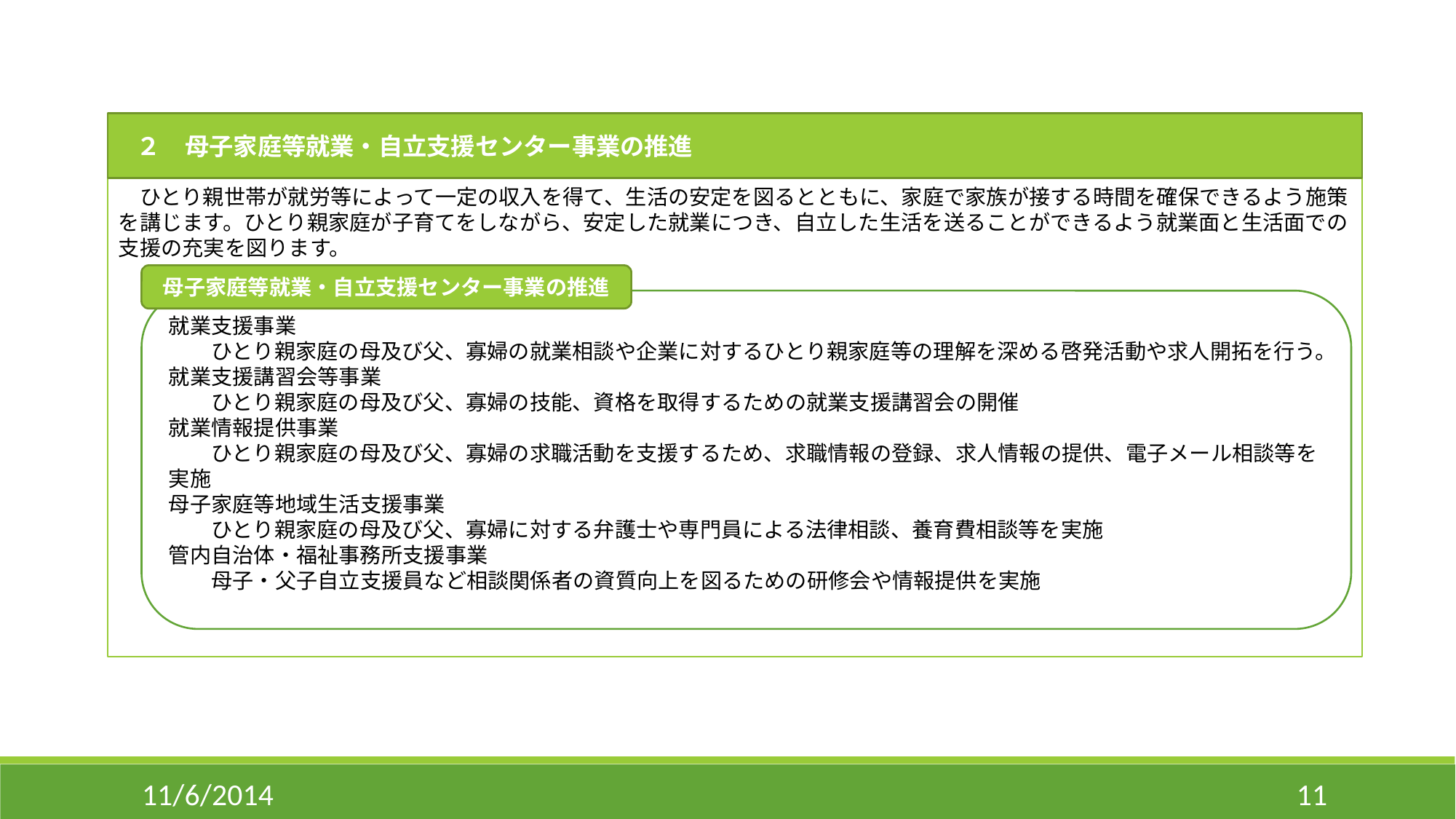

２　母子家庭等就業・自立支援センター事業の推進
　ひとり親世帯が就労等によって一定の収入を得て、生活の安定を図るとともに、家庭で家族が接する時間を確保できるよう施策を講じます。ひとり親家庭が子育てをしながら、安定した就業につき、自立した生活を送ることができるよう就業面と生活面での支援の充実を図ります。

母子家庭等就業・自立支援センター事業の推進
就業支援事業
　　ひとり親家庭の母及び父、寡婦の就業相談や企業に対するひとり親家庭等の理解を深める啓発活動や求人開拓を行う。
就業支援講習会等事業
　　ひとり親家庭の母及び父、寡婦の技能、資格を取得するための就業支援講習会の開催
就業情報提供事業
　　ひとり親家庭の母及び父、寡婦の求職活動を支援するため、求職情報の登録、求人情報の提供、電子メール相談等を実施
母子家庭等地域生活支援事業
　　ひとり親家庭の母及び父、寡婦に対する弁護士や専門員による法律相談、養育費相談等を実施
管内自治体・福祉事務所支援事業
　　母子・父子自立支援員など相談関係者の資質向上を図るための研修会や情報提供を実施
11/6/2014
11